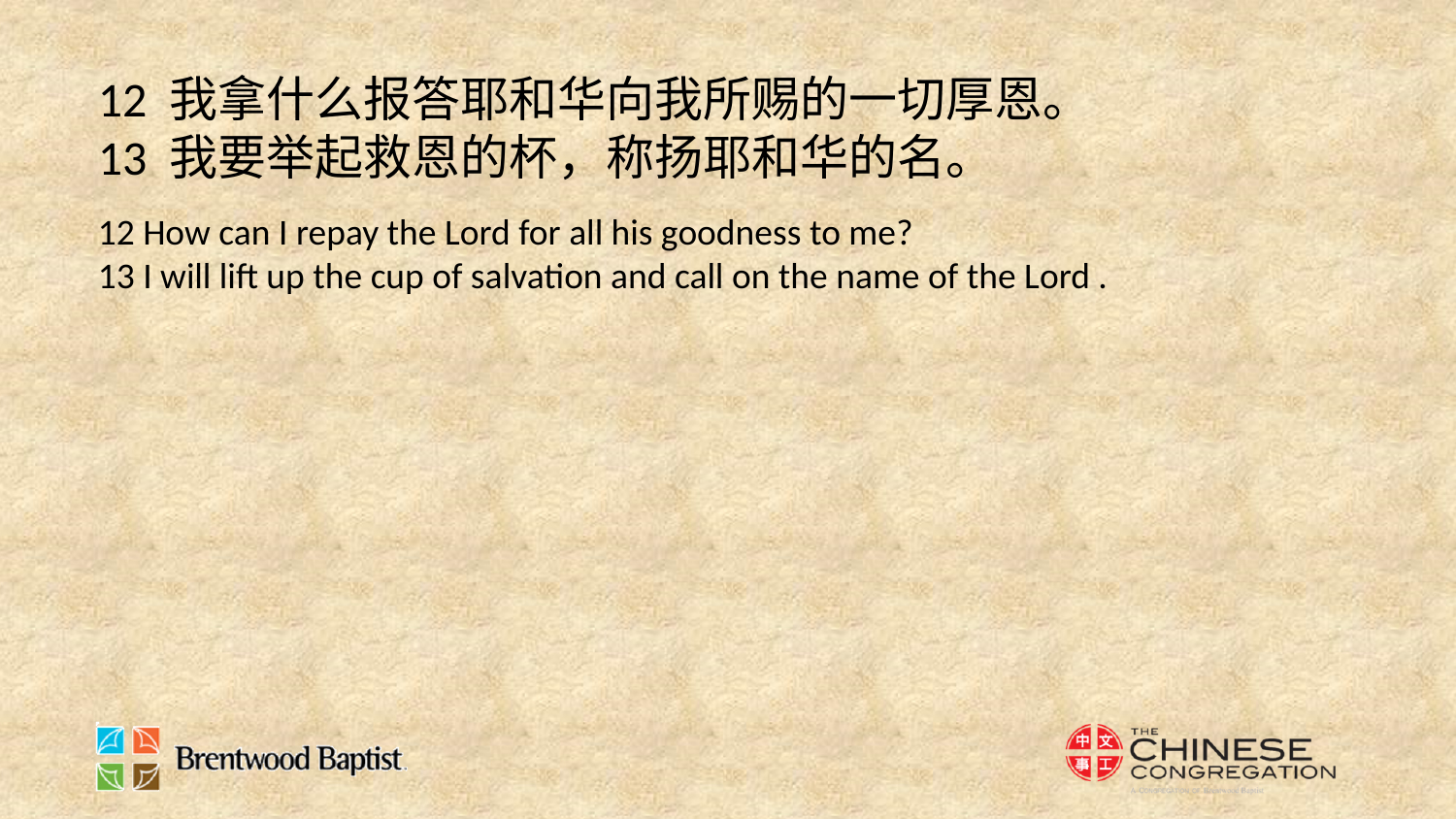

12 我拿什么报答耶和华向我所赐的一切厚恩。
13 我要举起救恩的杯，称扬耶和华的名。

12 How can I repay the Lord for all his goodness to me?
13 I will lift up the cup of salvation and call on the name of the Lord .